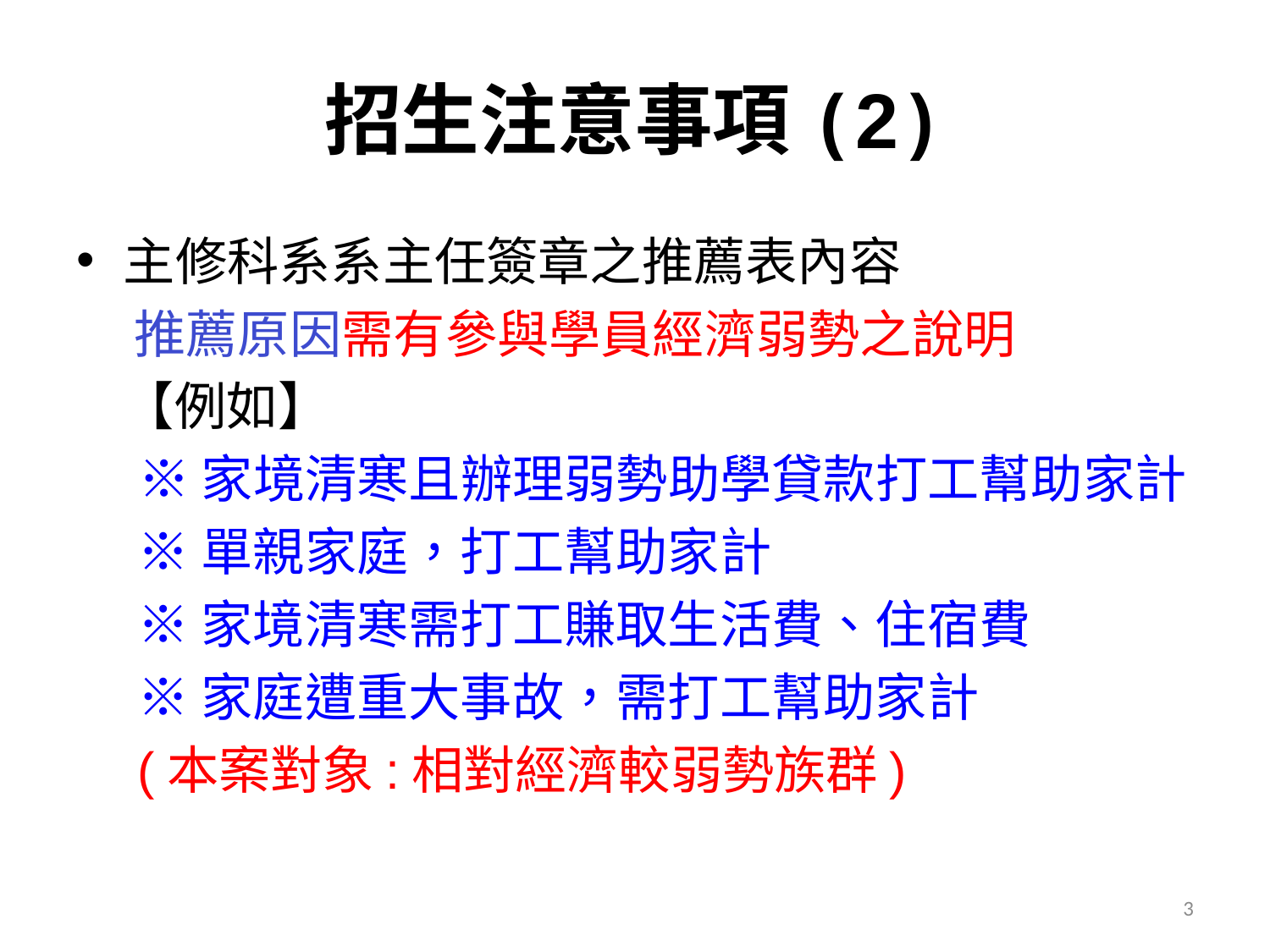

# 招生注意事項(2)
主修科系系主任簽章之推薦表內容
    推薦原因需有參與學員經濟弱勢之說明
   【例如】
※家境清寒且辦理弱勢助學貸款打工幫助家計
※單親家庭，打工幫助家計
※家境清寒需打工賺取生活費、住宿費
※家庭遭重大事故，需打工幫助家計
(本案對象:相對經濟較弱勢族群)

3